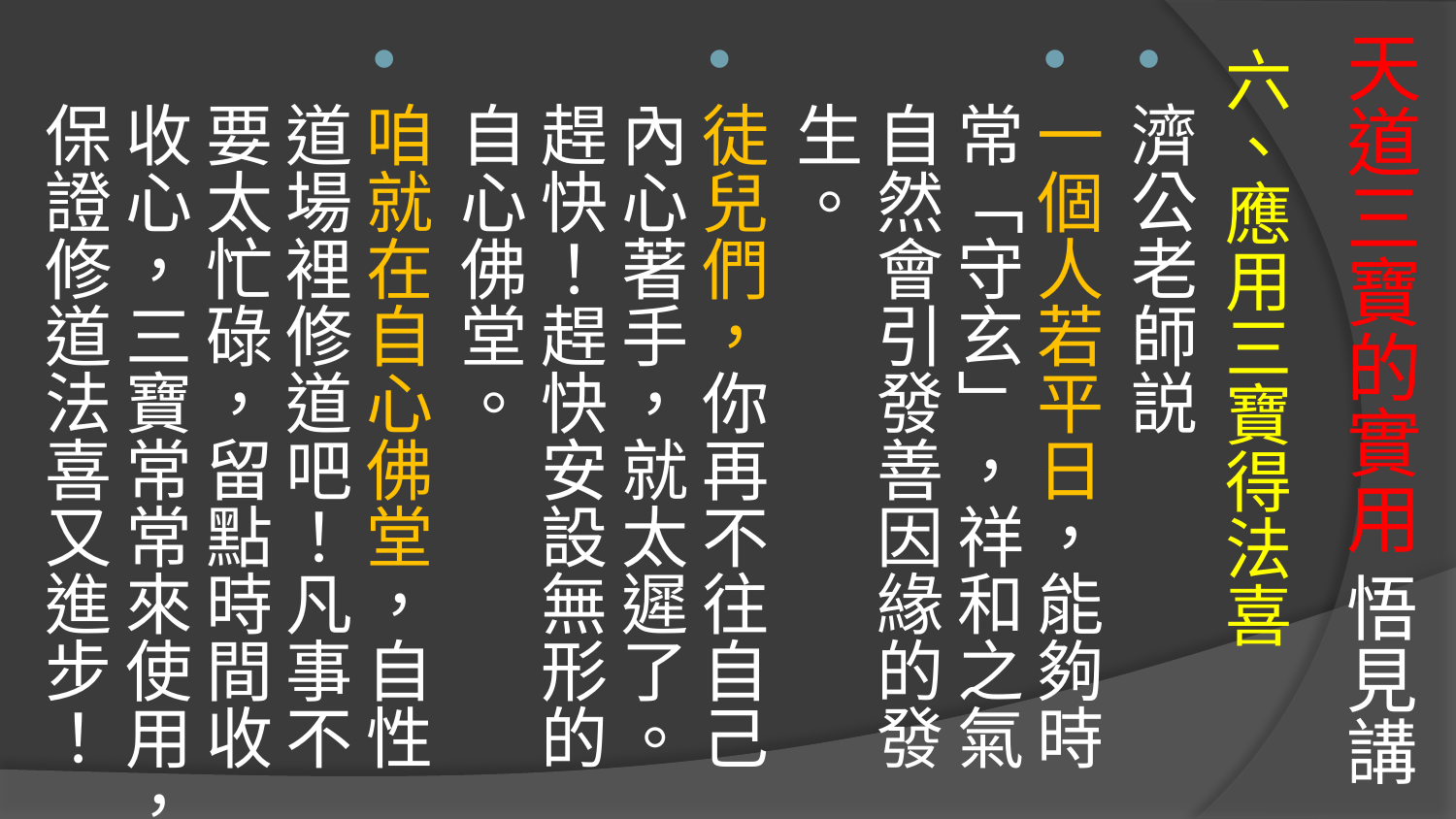

# 天道三寶的實用 悟見講
六、應用三寶得法喜
濟公老師説
一個人若平日，能夠時常「守玄」，祥和之氣自然會引發善因緣的發生。
徒兒們，你再不往自己內心著手，就太遲了。趕快！趕快安設無形的自心佛堂。
咱就在自心佛堂，自性道場裡修道吧！凡事不要太忙碌，留點時間收收心，三寶常常來使用，保證修道法喜又進步！